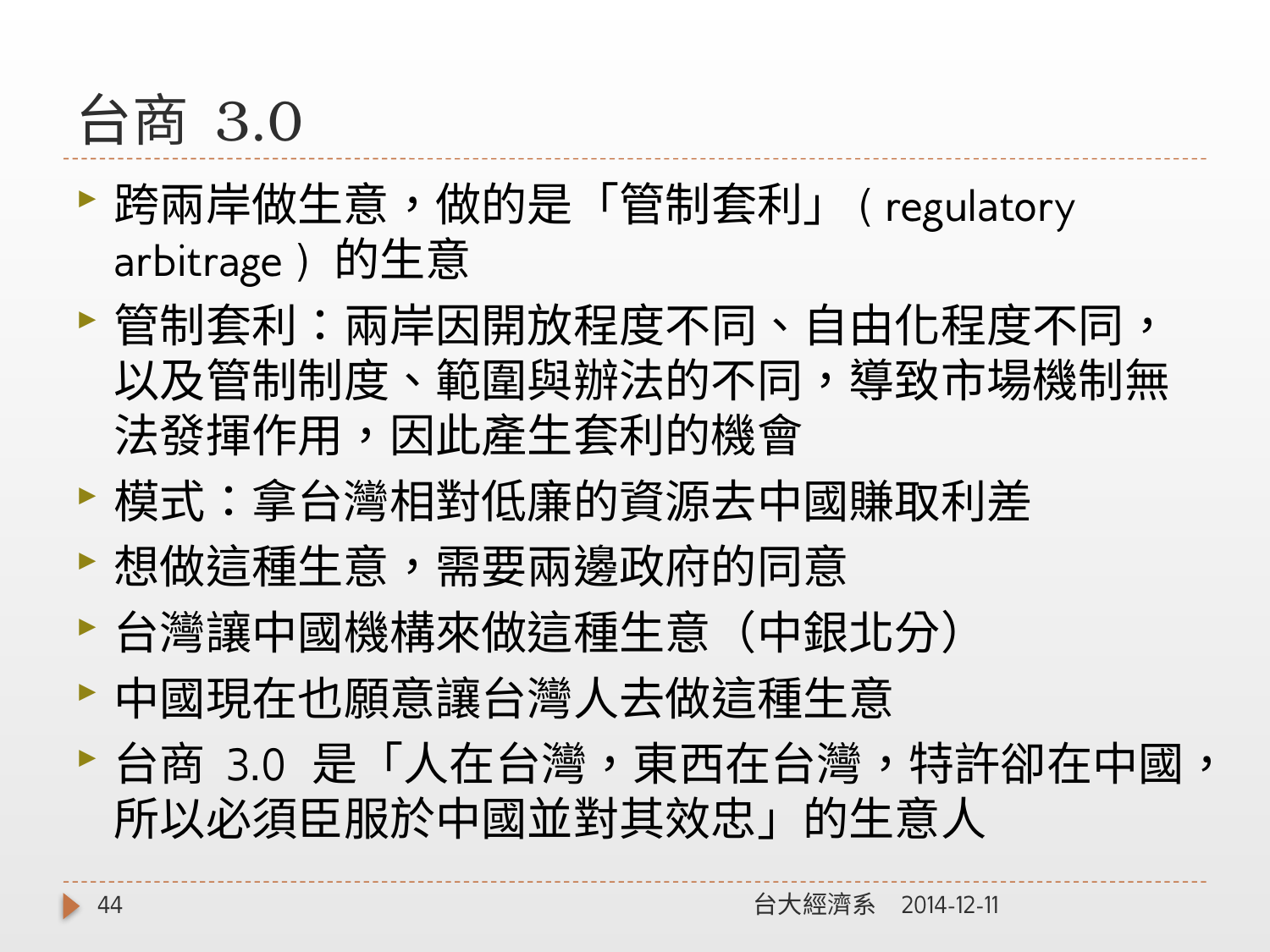

# 台商 3.0
跨兩岸做生意，做的是「管制套利」( regulatory arbitrage ) 的生意
管制套利：兩岸因開放程度不同、自由化程度不同，以及管制制度、範圍與辦法的不同，導致市場機制無法發揮作用，因此產生套利的機會
模式：拿台灣相對低廉的資源去中國賺取利差
想做這種生意，需要兩邊政府的同意
台灣讓中國機構來做這種生意（中銀北分）
中國現在也願意讓台灣人去做這種生意
台商 3.0 是「人在台灣，東西在台灣，特許卻在中國，所以必須臣服於中國並對其效忠」的生意人

44
台大經濟系
2014-12-11